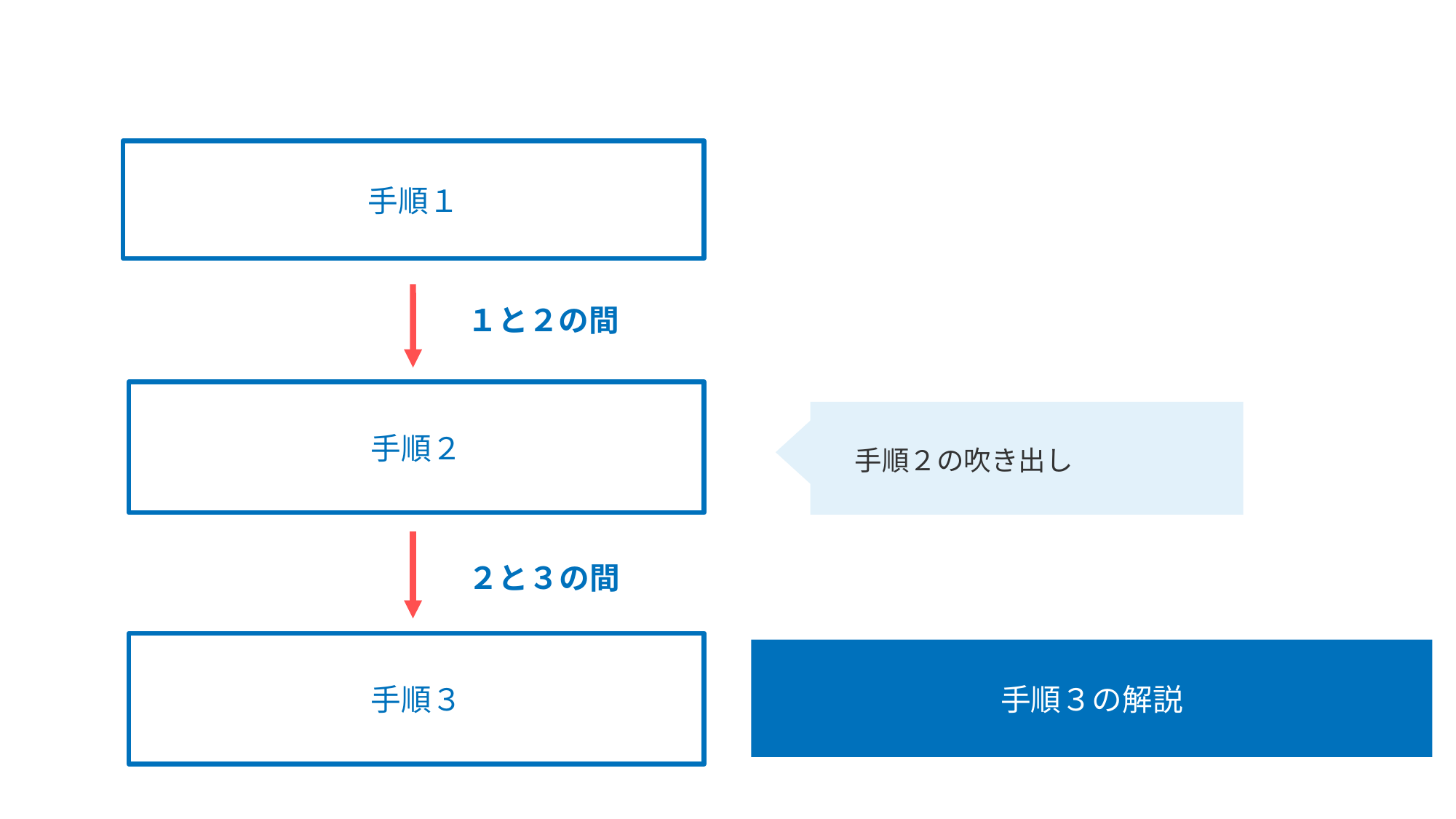

手順１

１と２の間
手順２

手順２の吹き出し

２と３の間
手順３
手順３の解説